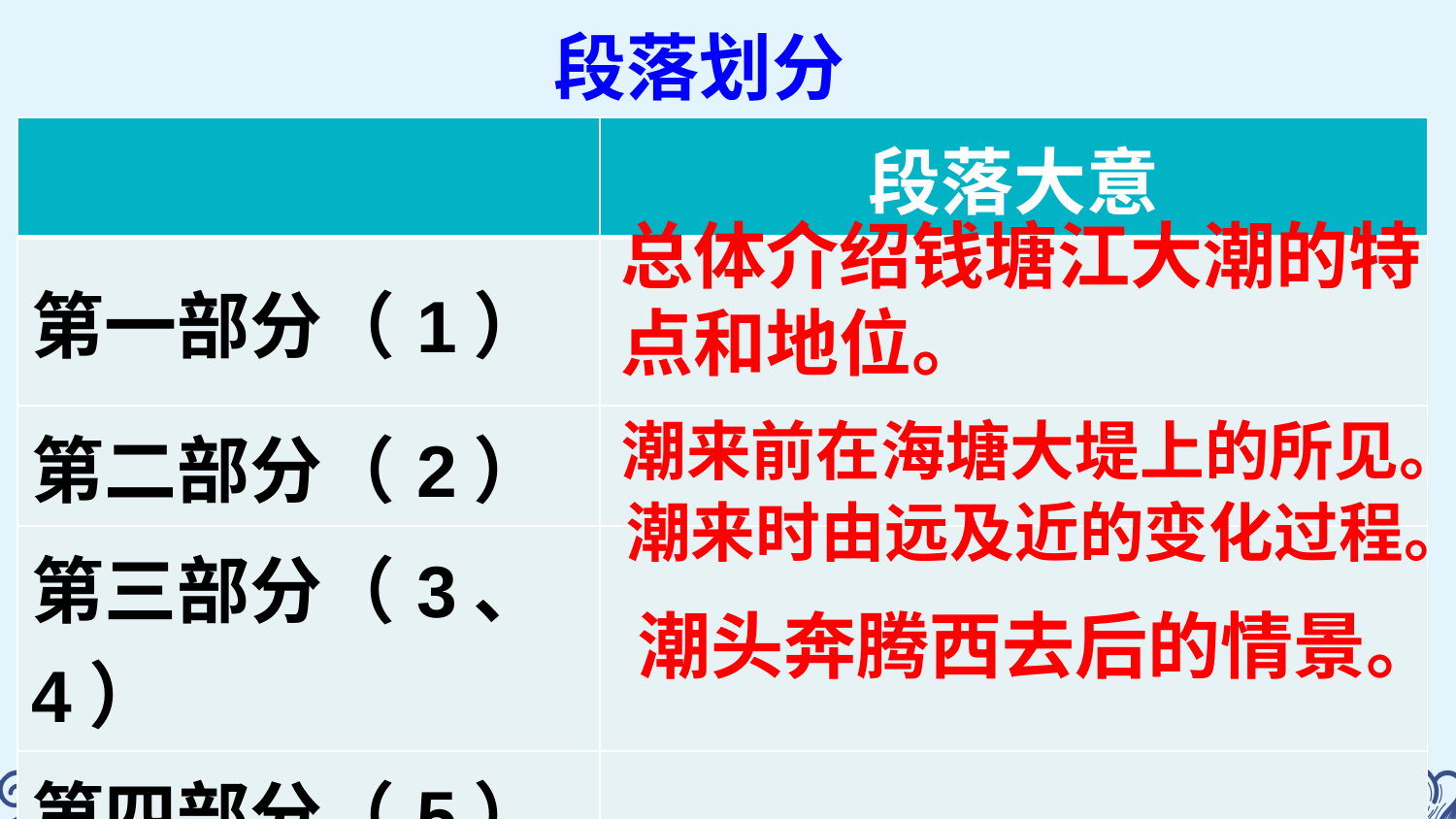

段落划分
|  | 段落大意 |
| --- | --- |
| 第一部分（1） |  |
| 第二部分（2） |  |
| 第三部分（3、4） |  |
| 第四部分（5） |  |
总体介绍钱塘江大潮的特点和地位。
潮来前在海塘大堤上的所见。
潮来时由远及近的变化过程。
潮头奔腾西去后的情景。